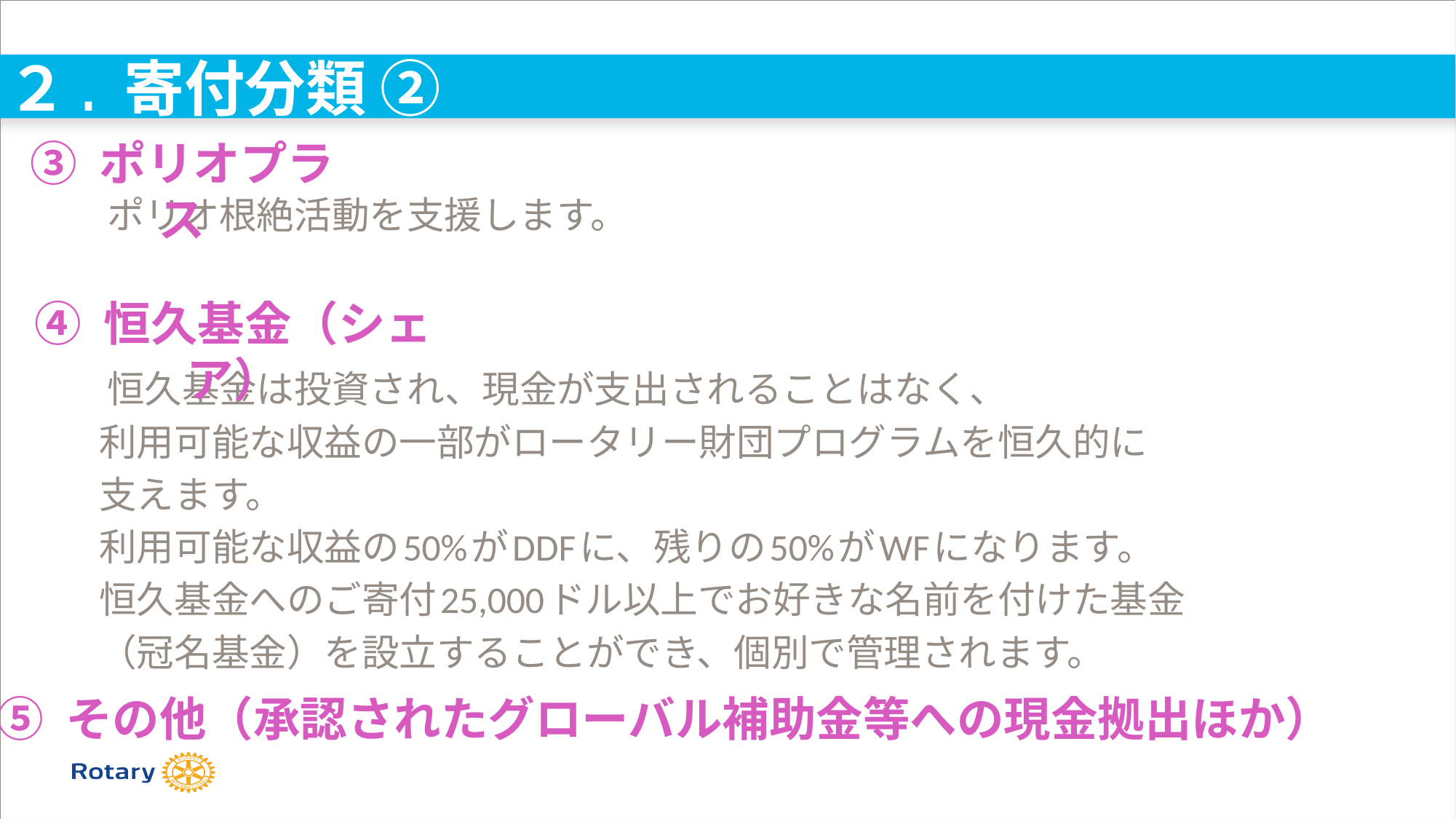

２. 寄付分類 ②

　　ポリオ根絶活動を支援します。

　　恒久基金は投資され、現金が支出されることはなく、
　　利用可能な収益の一部がロータリー財団プログラムを恒久的に
　　支えます。
　　利用可能な収益の50%がDDFに、残りの50%がWFになります。
　　恒久基金へのご寄付25,000ドル以上でお好きな名前を付けた基金
　　（冠名基金）を設立することができ、個別で管理されます。

③ ポリオプラス
④ 恒久基金（シェア）
⑤ その他（承認されたグローバル補助金等への現金拠出ほか）